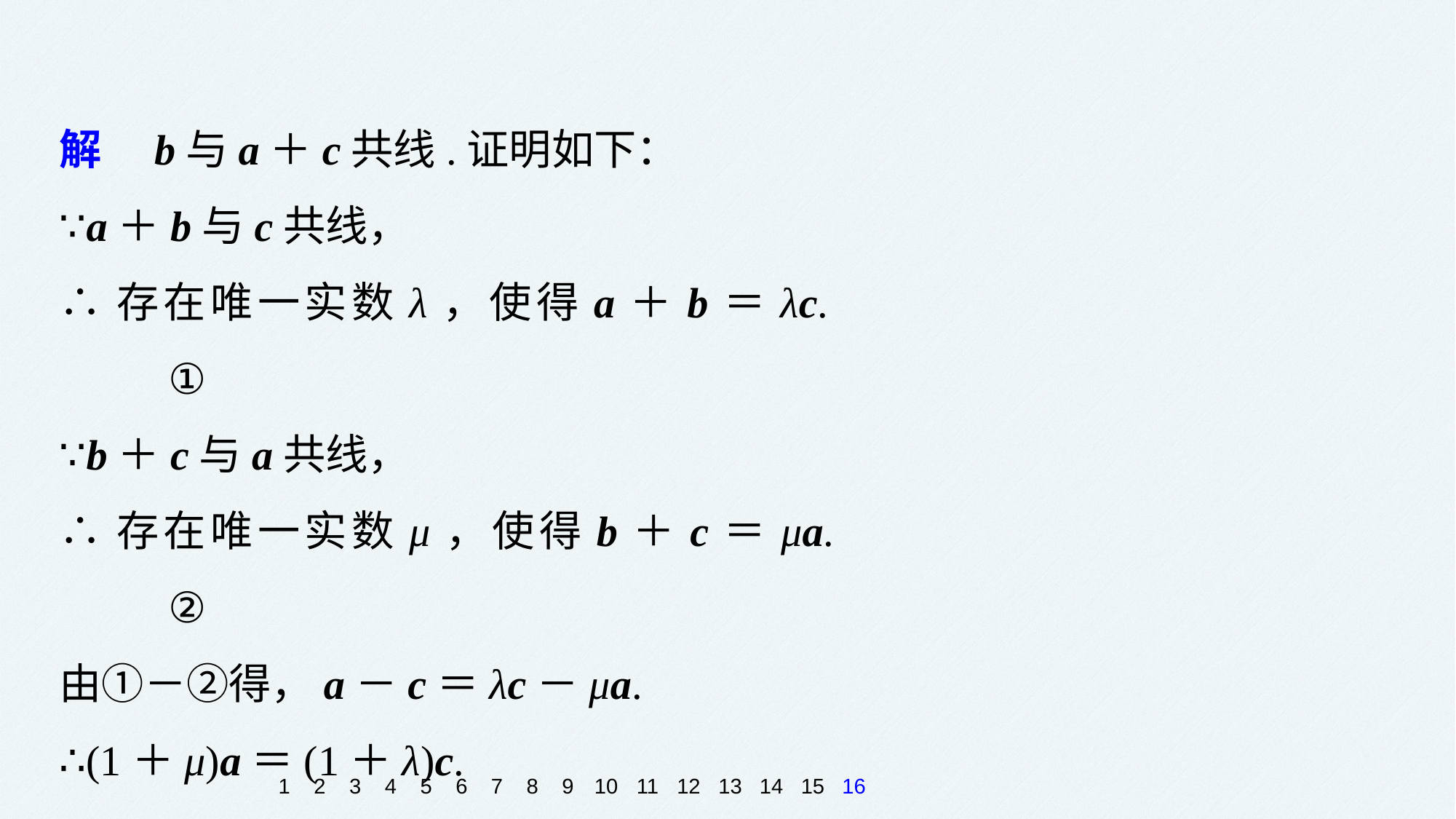

解　b与a＋c共线.证明如下：
∵a＋b与c共线，
∴存在唯一实数λ，使得a＋b＝λc.						①
∵b＋c与a共线，
∴存在唯一实数μ，使得b＋c＝μa.						②
由①－②得，a－c＝λc－μa.
∴(1＋μ)a＝(1＋λ)c.
1
2
3
4
5
6
7
8
9
10
11
12
13
14
15
16